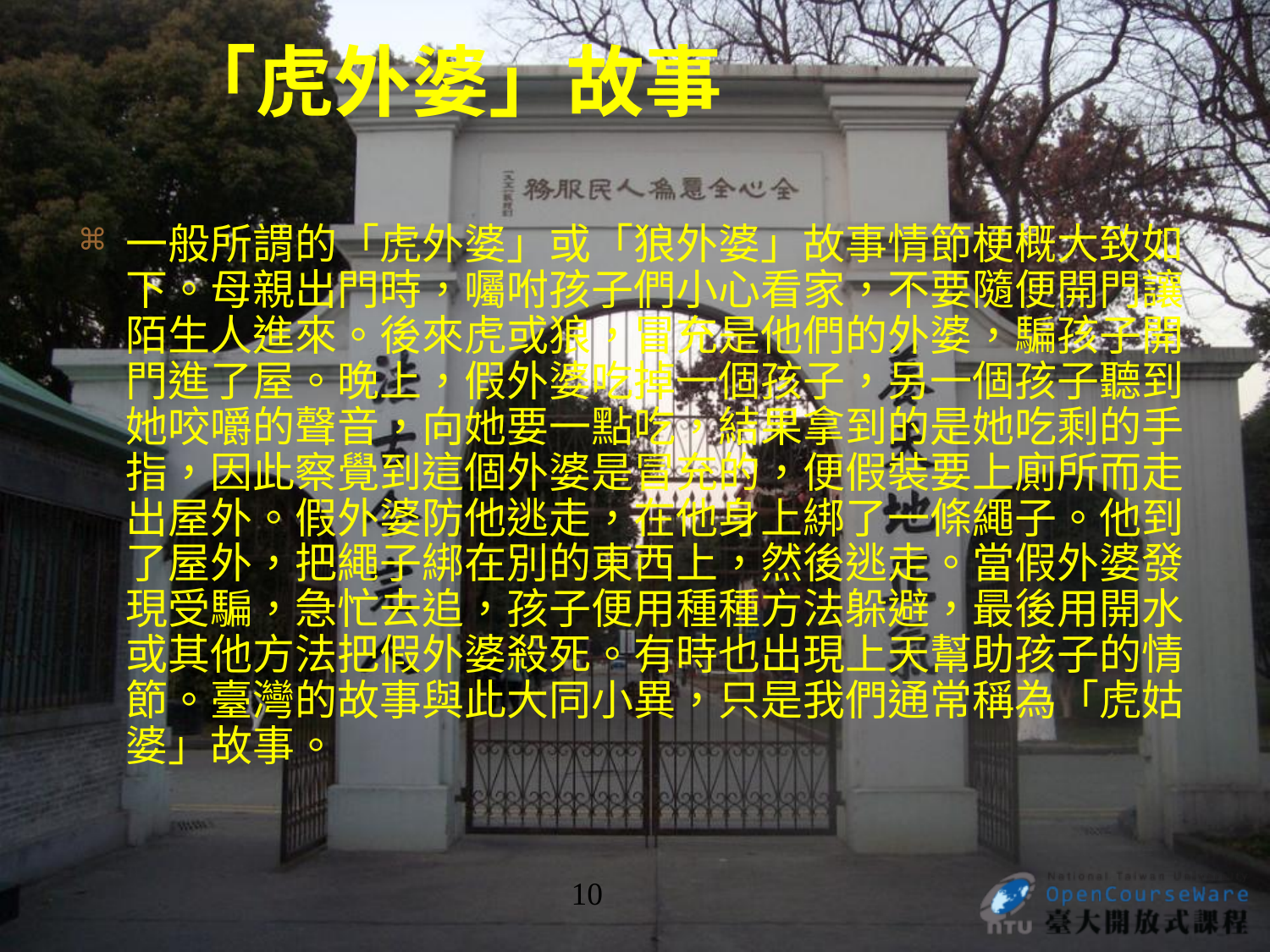

# 「虎外婆」故事
一般所謂的「虎外婆」或「狼外婆」故事情節梗概大致如下。母親出門時，囑咐孩子們小心看家，不要隨便開門讓陌生人進來。後來虎或狼，冒充是他們的外婆，騙孩子開門進了屋。晚上，假外婆吃掉一個孩子，另一個孩子聽到她咬嚼的聲音，向她要一點吃，結果拿到的是她吃剩的手指，因此察覺到這個外婆是冒充的，便假裝要上廁所而走出屋外。假外婆防他逃走，在他身上綁了一條繩子。他到了屋外，把繩子綁在別的東西上，然後逃走。當假外婆發現受騙，急忙去追，孩子便用種種方法躲避，最後用開水或其他方法把假外婆殺死。有時也出現上天幫助孩子的情節。臺灣的故事與此大同小異，只是我們通常稱為「虎姑婆」故事。
10